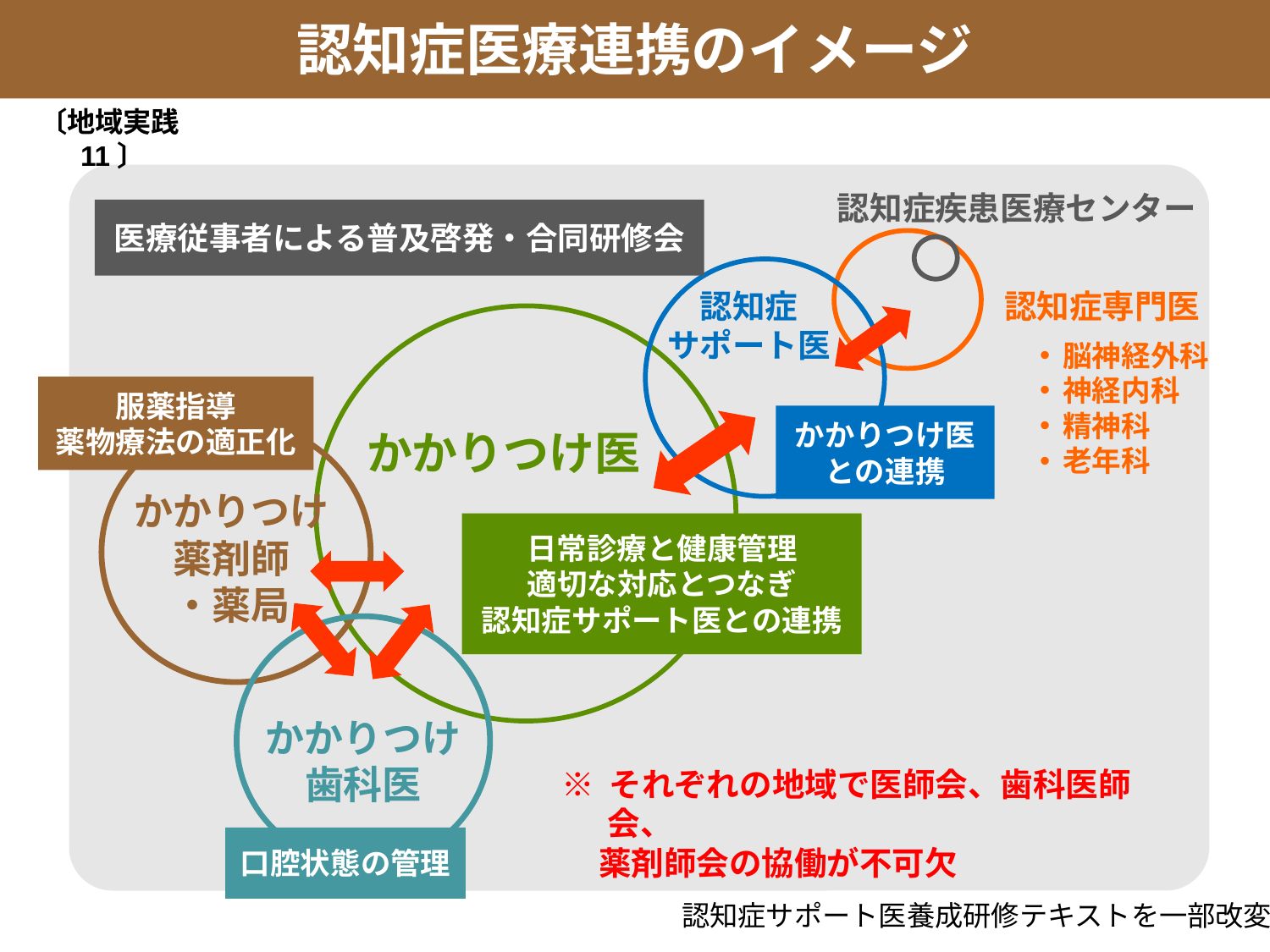

認知症医療連携のイメージ
〔地域実践11〕

認知症疾患医療センター
医療従事者による普及啓発・合同研修会

認知症
サポート医
認知症専門医

脳神経外科
神経内科
精神科
老年科
服薬指導
薬物療法の適正化
かかりつけ医
との連携
かかりつけ医

かかりつけ
薬剤師
・薬局
日常診療と健康管理
適切な対応とつなぎ
認知症サポート医との連携

かかりつけ
歯科医
※ それぞれの地域で医師会、歯科医師会、
    薬剤師会の協働が不可欠
口腔状態の管理
認知症サポート医養成研修テキストを一部改変